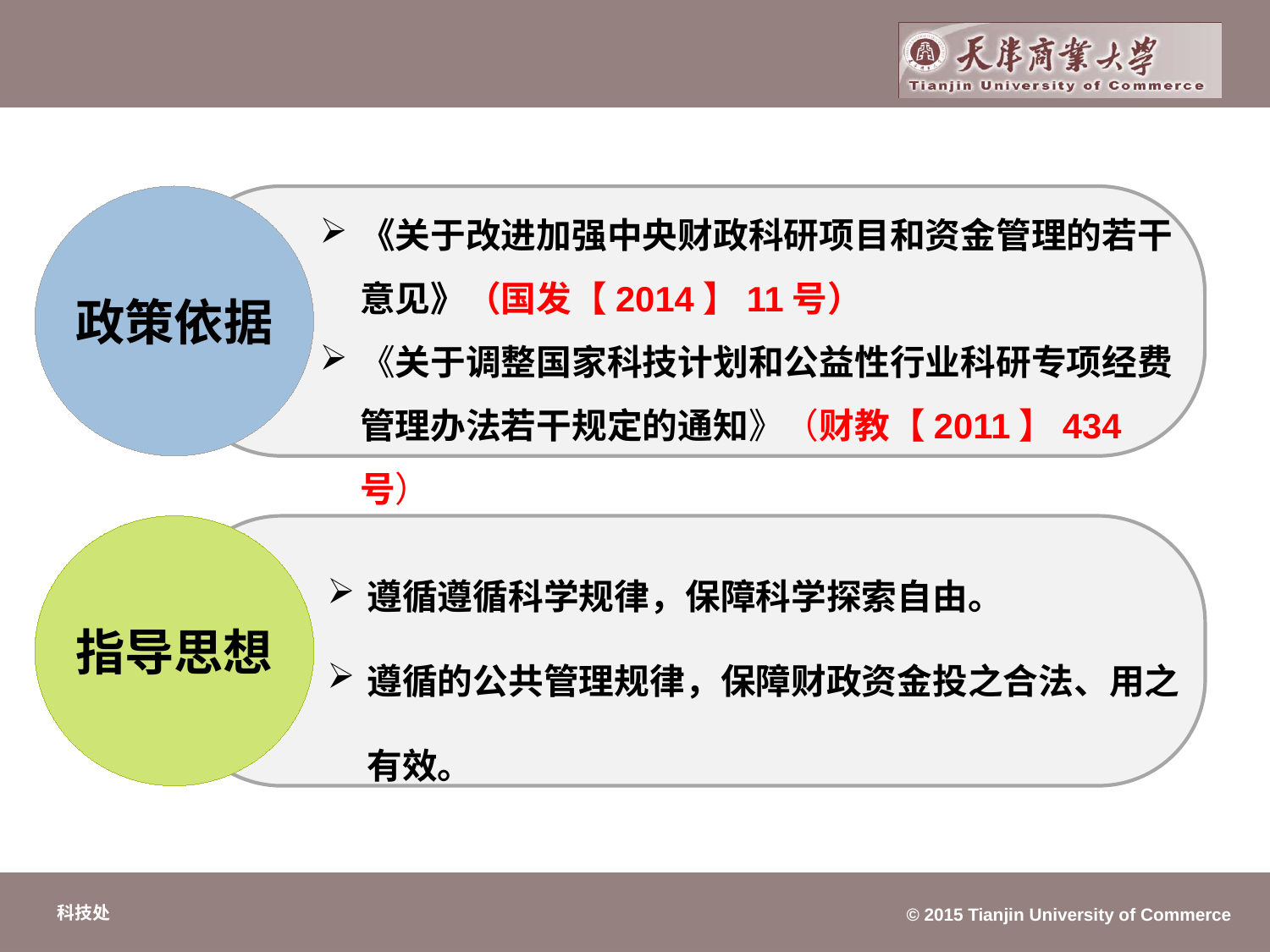

政策依据

《关于改进加强中央财政科研项目和资金管理的若干意见》（国发【2014】11号）
《关于调整国家科技计划和公益性行业科研专项经费管理办法若干规定的通知》（财教【2011】434号）
指导思想

遵循遵循科学规律，保障科学探索自由。
遵循的公共管理规律，保障财政资金投之合法、用之有效。